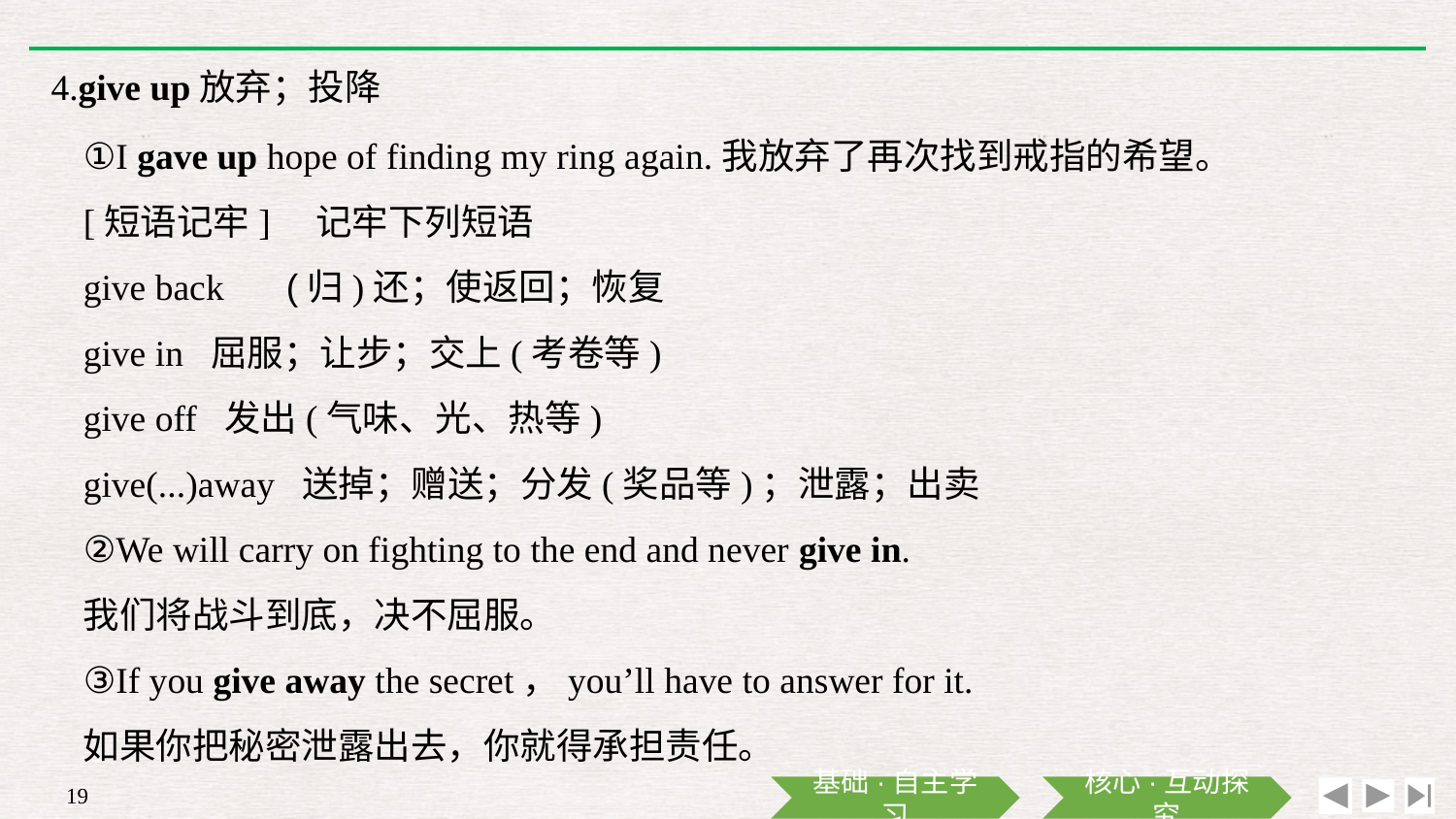

4.give up放弃；投降
①I gave up hope of finding my ring again.我放弃了再次找到戒指的希望。
[短语记牢]　记牢下列短语
give back　 (归)还；使返回；恢复
give in  屈服；让步；交上(考卷等)
give off  发出(气味、光、热等)
give(...)away  送掉；赠送；分发(奖品等)；泄露；出卖
②We will carry on fighting to the end and never give in.
我们将战斗到底，决不屈服。
③If you give away the secret，you’ll have to answer for it.
如果你把秘密泄露出去，你就得承担责任。